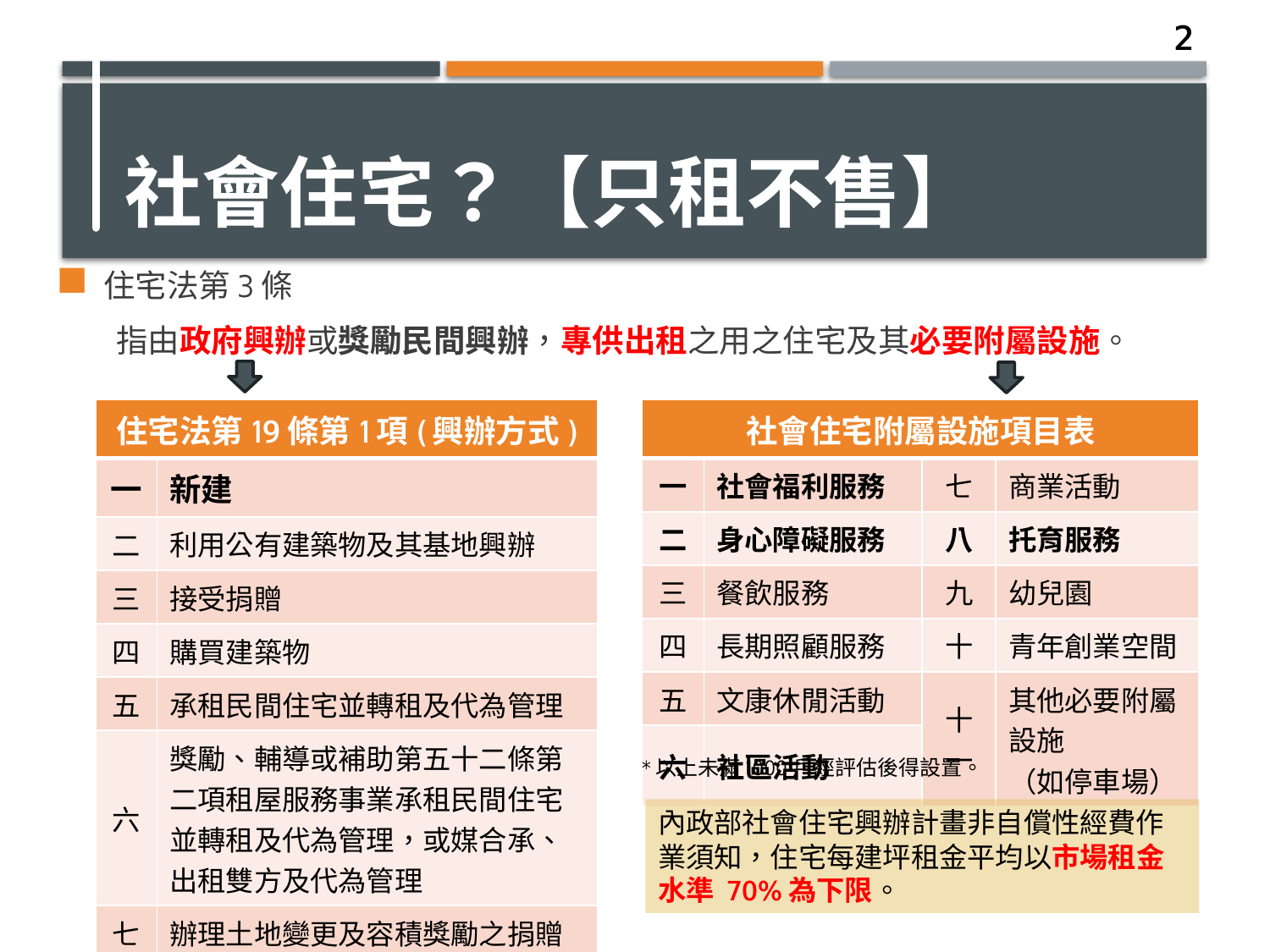

2
社會住宅？【只租不售】

住宅法第3條
指由政府興辦或獎勵民間興辦，專供出租之用之住宅及其必要附屬設施。

| 住宅法第19條第1項(興辦方式) | 住宅法第19條第1項(興辦方式) |
| --- | --- |
| 一 | 新建 |
| 二 | 利用公有建築物及其基地興辦 |
| 三 | 接受捐贈 |
| 四 | 購買建築物 |
| 五 | 承租民間住宅並轉租及代為管理 |
| 六 | 獎勵、輔導或補助第五十二條第二項租屋服務事業承租民間住宅並轉租及代為管理，或媒合承、出租雙方及代為管理 |
| 七 | 辦理土地變更及容積獎勵之捐贈 |
| 八 | 其他經中央主管機關認定之方式 |
| 社會住宅附屬設施項目表 |  |  |  |
| --- | --- | --- | --- |
| 一 | 社會福利服務 | 七 | 商業活動 |
| 二 | 身心障礙服務 | 八 | 托育服務 |
| 三 | 餐飲服務 | 九 | 幼兒園 |
| 四 | 長期照顧服務 | 十 | 青年創業空間 |
| 五 | 文康休閒活動 | 十一 | 其他必要附屬設施 （如停車場） |
| 六 | 社區活動 |  |  |
*以上未滿1000戶經評估後得設置。
內政部社會住宅興辦計畫非自償性經費作業須知，住宅每建坪租金平均以市場租金水準 70%為下限。